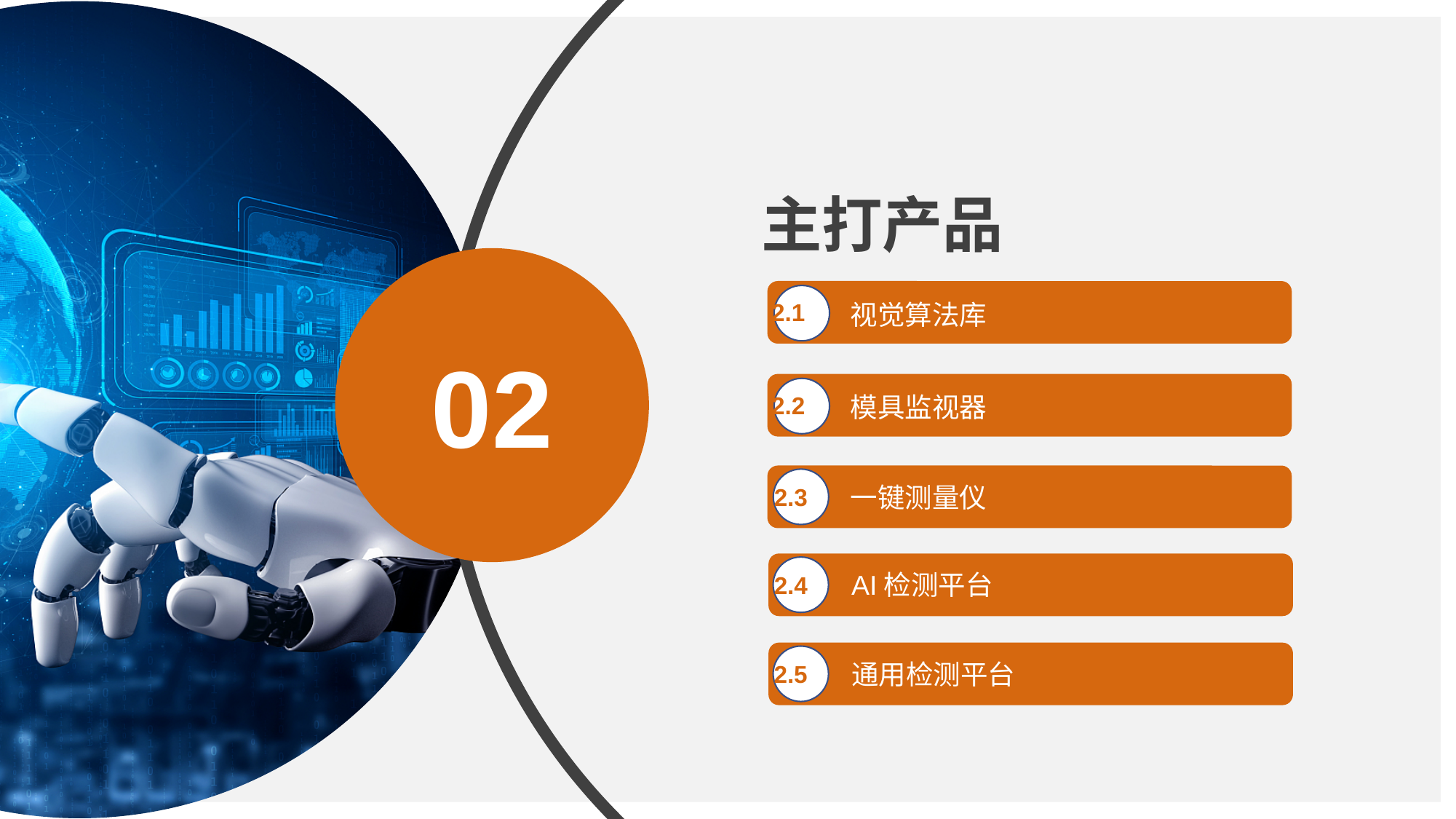

主打产品

2.1
视觉算法库
02

2.2
模具监视器

一键测量仪
2.3

AI检测平台
1.2
2.4

通用检测平台
2.5